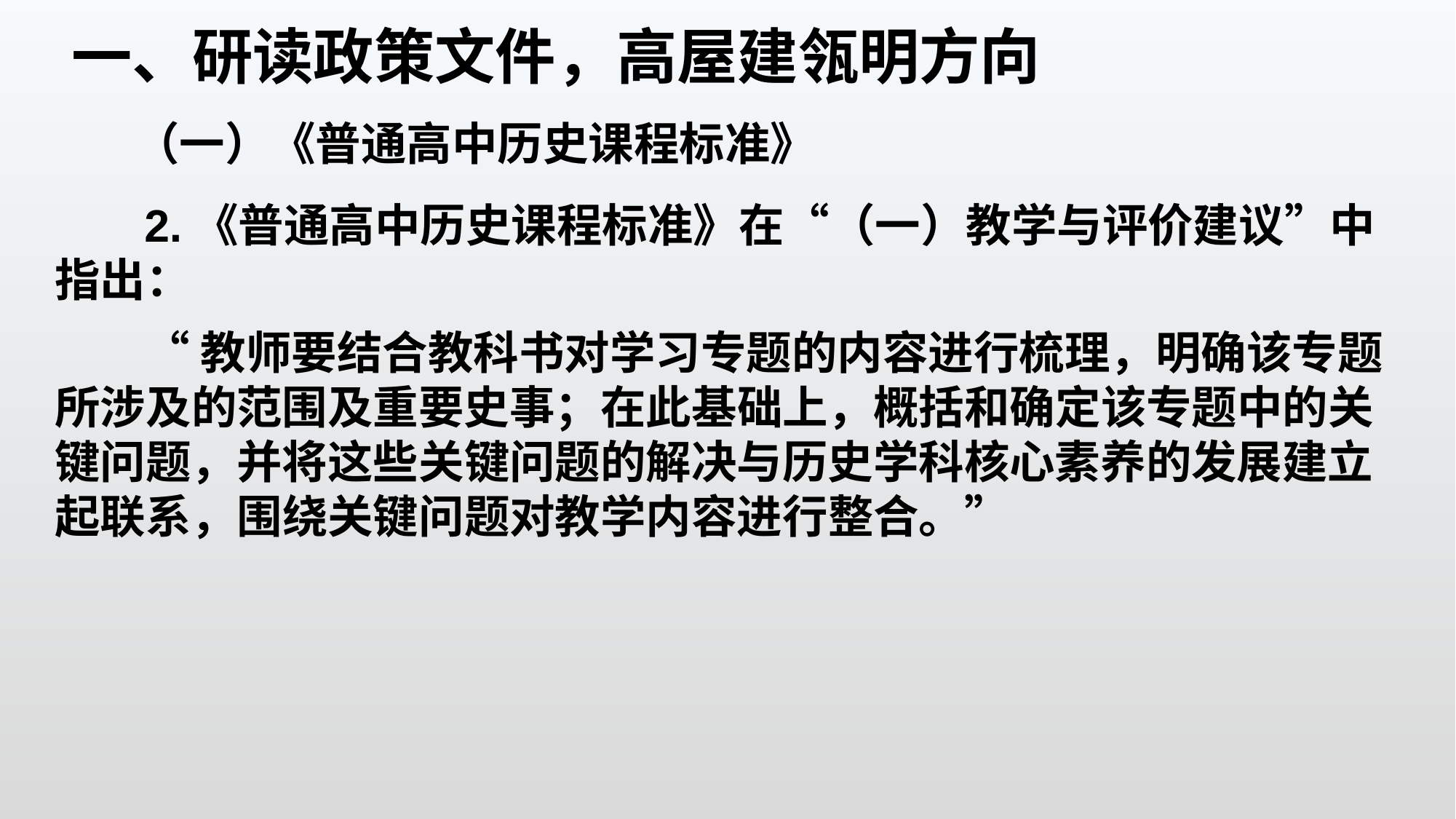

一、研读政策文件，高屋建瓴明方向
（一）《普通高中历史课程标准》
2.《普通高中历史课程标准》在“（一）教学与评价建议”中指出：
“教师要结合教科书对学习专题的内容进行梳理，明确该专题所涉及的范围及重要史事；在此基础上，概括和确定该专题中的关键问题，并将这些关键问题的解决与历史学科核心素养的发展建立起联系，围绕关键问题对教学内容进行整合。”